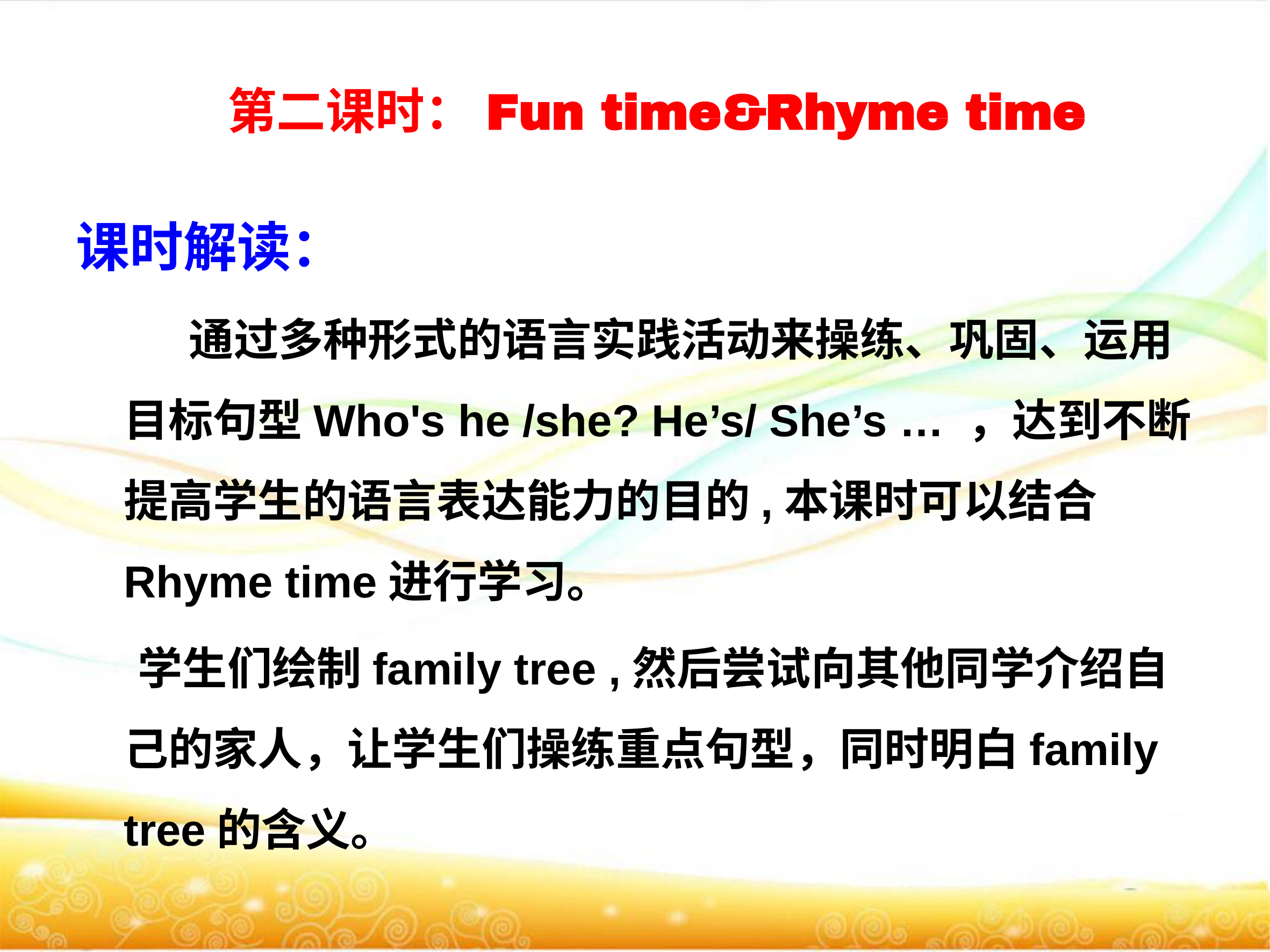

# 第二课时：Fun time&Rhyme time
课时解读：
          通过多种形式的语言实践活动来操练、巩固、运用目标句型Who's he /she? He’s/ She’s … ，达到不断提高学生的语言表达能力的目的,本课时可以结合Rhyme time进行学习。
     学生们绘制family tree ,然后尝试向其他同学介绍自己的家人，让学生们操练重点句型，同时明白family tree的含义。